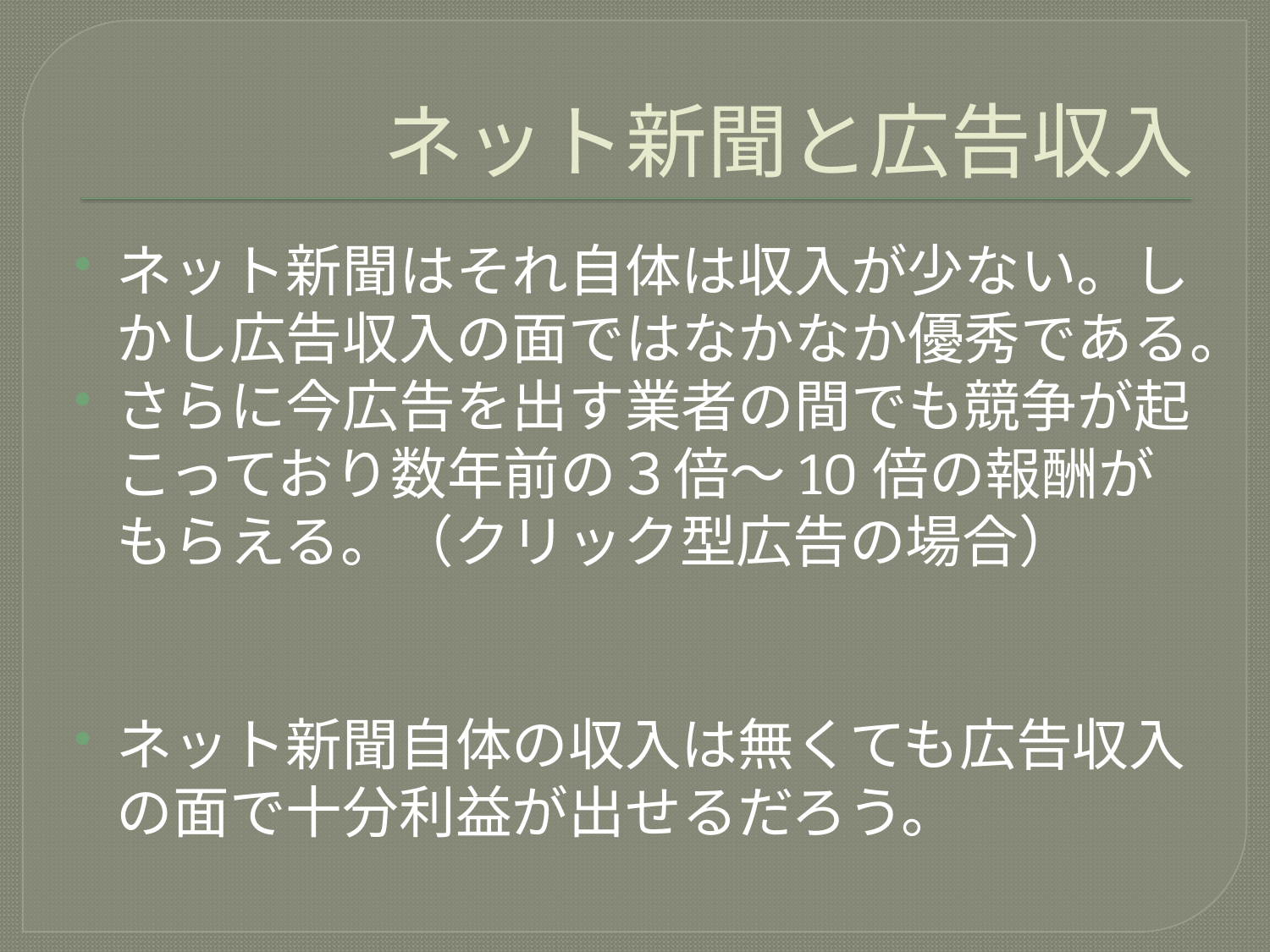

# ネット新聞と広告収入
ネット新聞はそれ自体は収入が少ない。しかし広告収入の面ではなかなか優秀である。
さらに今広告を出す業者の間でも競争が起こっており数年前の３倍～10倍の報酬がもらえる。（クリック型広告の場合）

ネット新聞自体の収入は無くても広告収入の面で十分利益が出せるだろう。